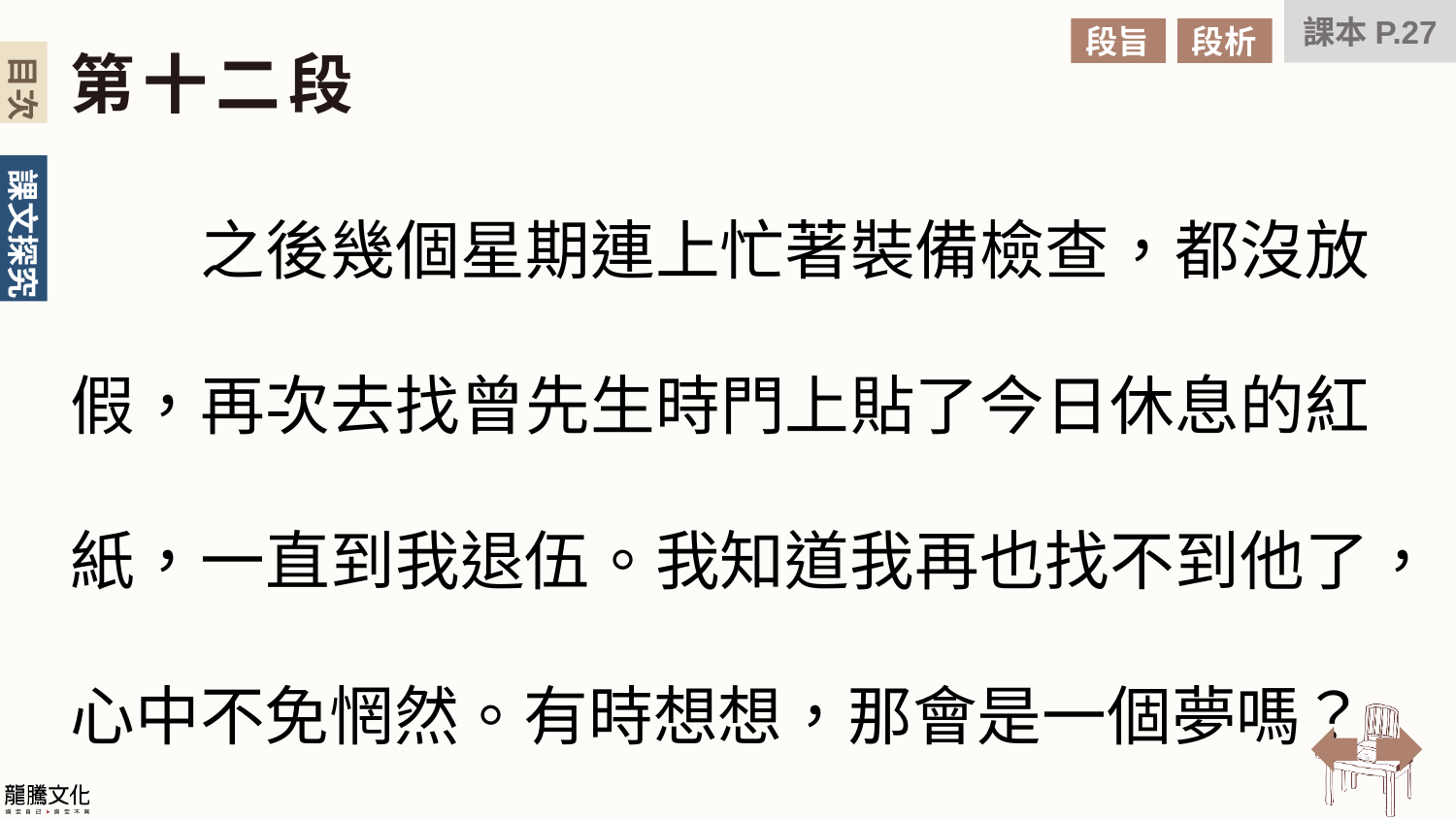

課本P.27
段旨
段析
第十二段
　　之後幾個星期連上忙著裝備檢查，都沒放假，再次去找曾先生時門上貼了今日休息的紅紙，一直到我退伍。我知道我再也找不到他了，心中不免惘然。有時想想，那會是一個夢嗎？